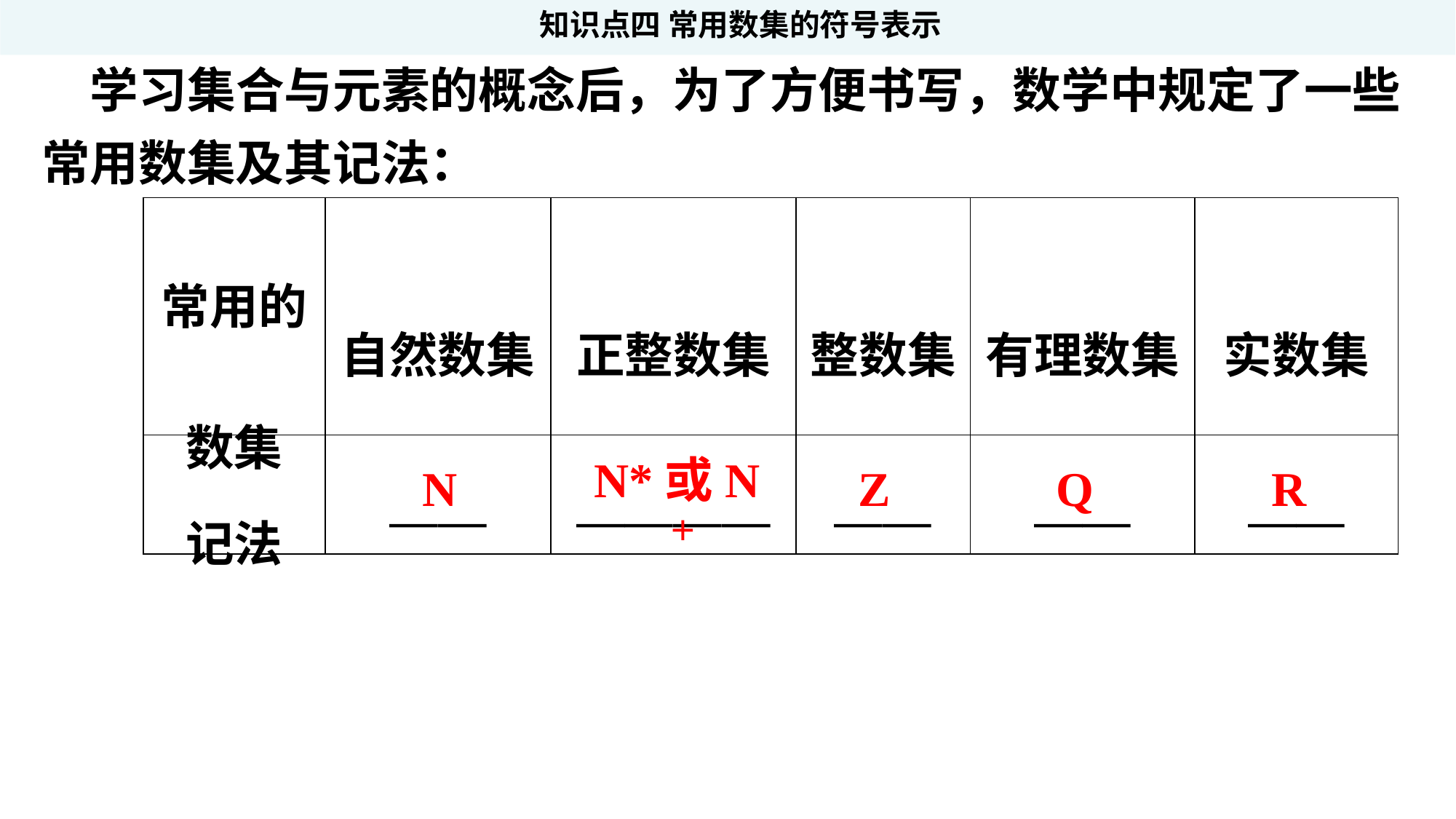

知识点四 常用数集的符号表示
    学习集合与元素的概念后，为了方便书写，数学中规定了一些常用数集及其记法：
| 常用的数集 | 自然数集 | 正整数集 | 整数集 | 有理数集 | 实数集 |
| --- | --- | --- | --- | --- | --- |
| 记法 | —— | ———— | —— | —— | —— |
N*或N＋
N
Z
Q
R